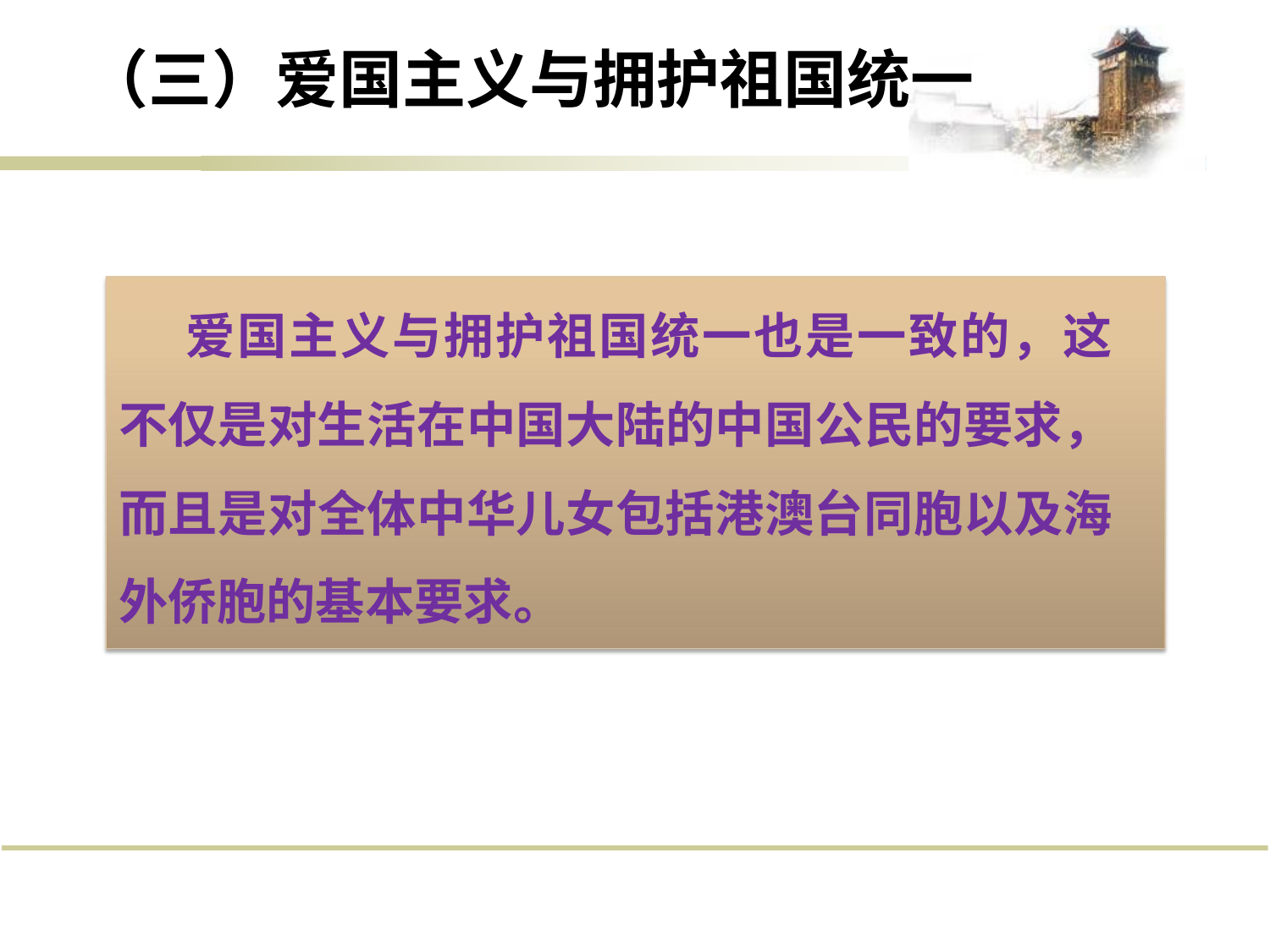

# （三）爱国主义与拥护祖国统一

    爱国主义与拥护祖国统一也是一致的，这 不仅是对生活在中国大陆的中国公民的要求， 而且是对全体中华儿女包括港澳台同胞以及海 外侨胞的基本要求。